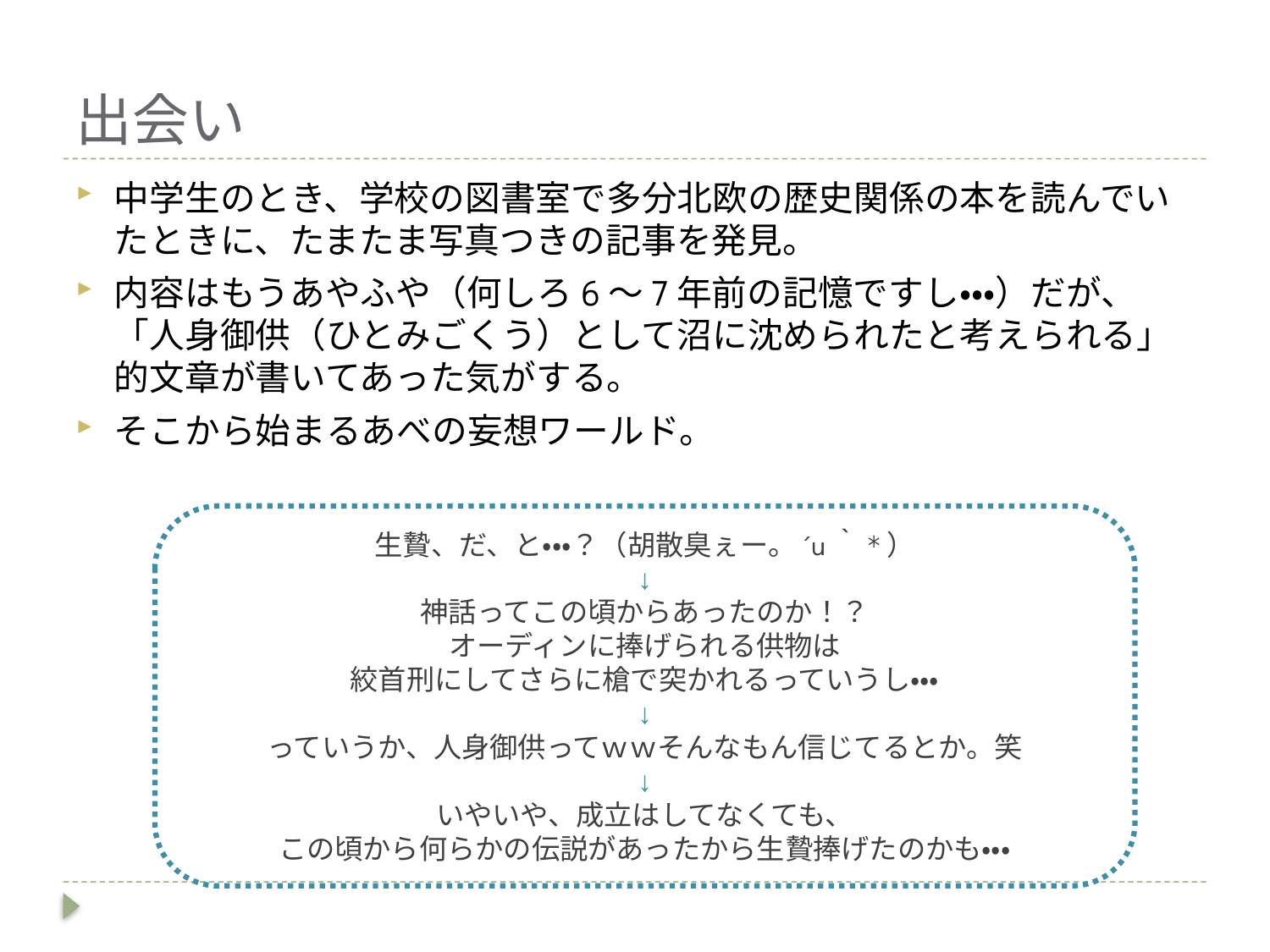

# 出会い
中学生のとき、学校の図書室で多分北欧の歴史関係の本を読んでいたときに、たまたま写真つきの記事を発見。
内容はもうあやふや（何しろ6～7年前の記憶ですし・・・）だが、「人身御供（ひとみごくう）として沼に沈められたと考えられる」的文章が書いてあった気がする。
そこから始まるあべの妄想ワールド。

生贄、だ、と・・・？（胡散臭ぇー。´u｀*）
↓
神話ってこの頃からあったのか！？
オーディンに捧げられる供物は
絞首刑にしてさらに槍で突かれるっていうし・・・
↓
っていうか、人身御供ってｗｗそんなもん信じてるとか。笑
↓
いやいや、成立はしてなくても、
この頃から何らかの伝説があったから生贄捧げたのかも・・・